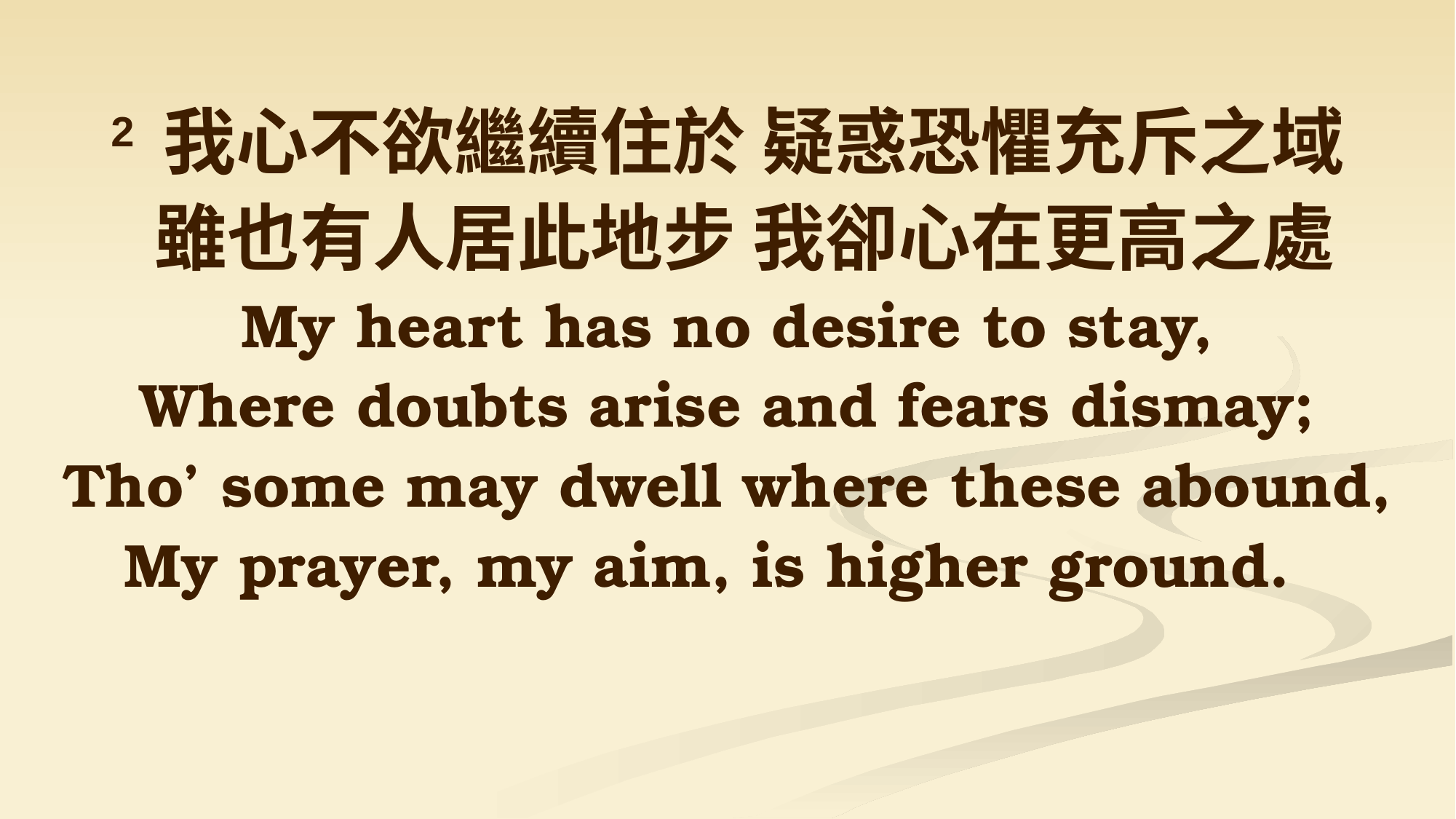

2 我心不欲繼續住於 疑惑恐懼充斥之域
 雖也有人居此地步 我卻心在更高之處
My heart has no desire to stay,
Where doubts arise and fears dismay;
Tho’ some may dwell where these abound,
My prayer, my aim, is higher ground.